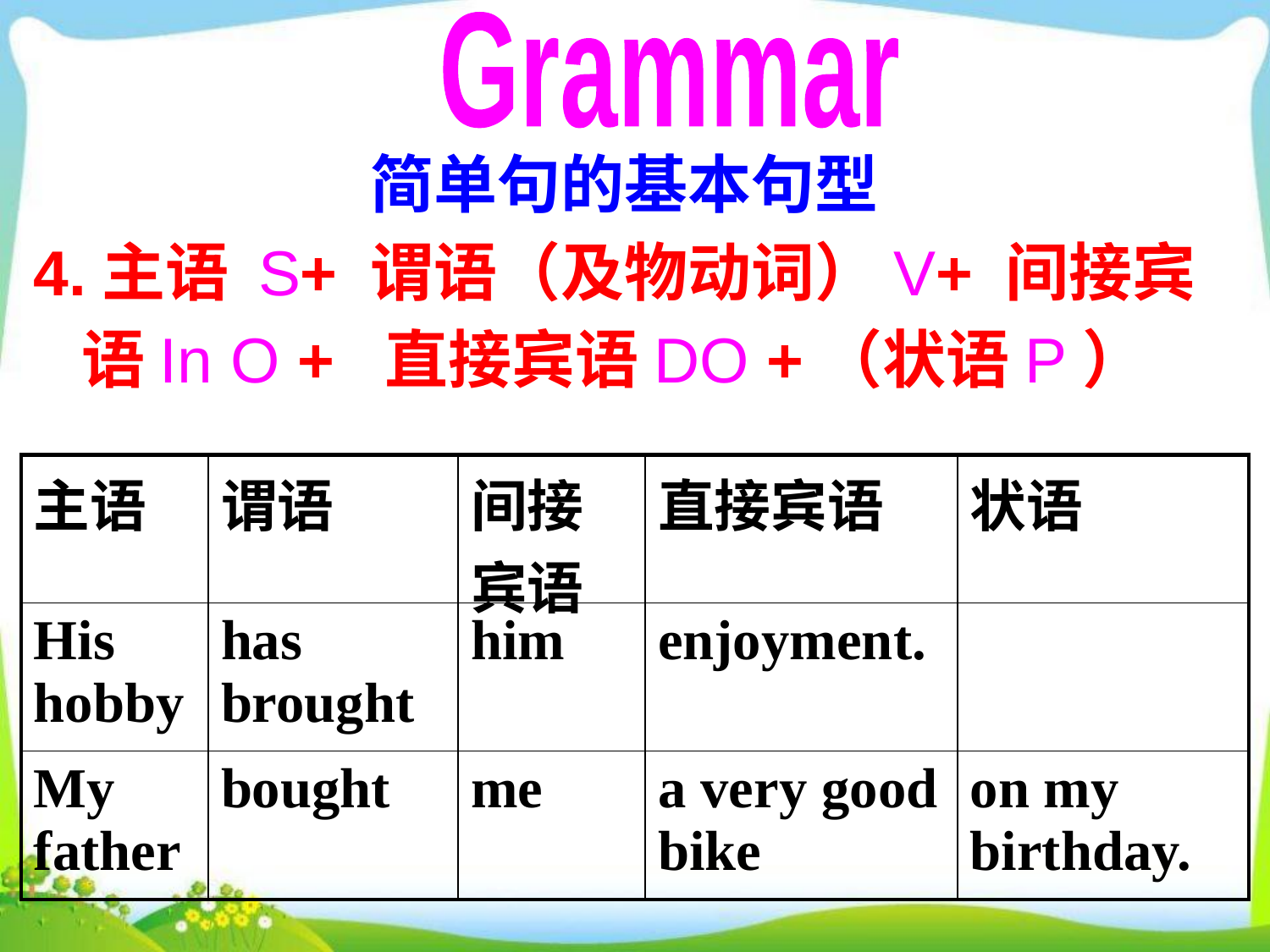

Grammar
简单句的基本句型
4.主语 S+ 谓语（及物动词）V+ 间接宾语In O +  直接宾语DO +（状语P）
| 主语 | 谓语 | 间接宾语 | 直接宾语 | 状语 |
| --- | --- | --- | --- | --- |
| His hobby | has brought | him | enjoyment. |  |
| My father | bought | me | a very good bike | on my birthday. |